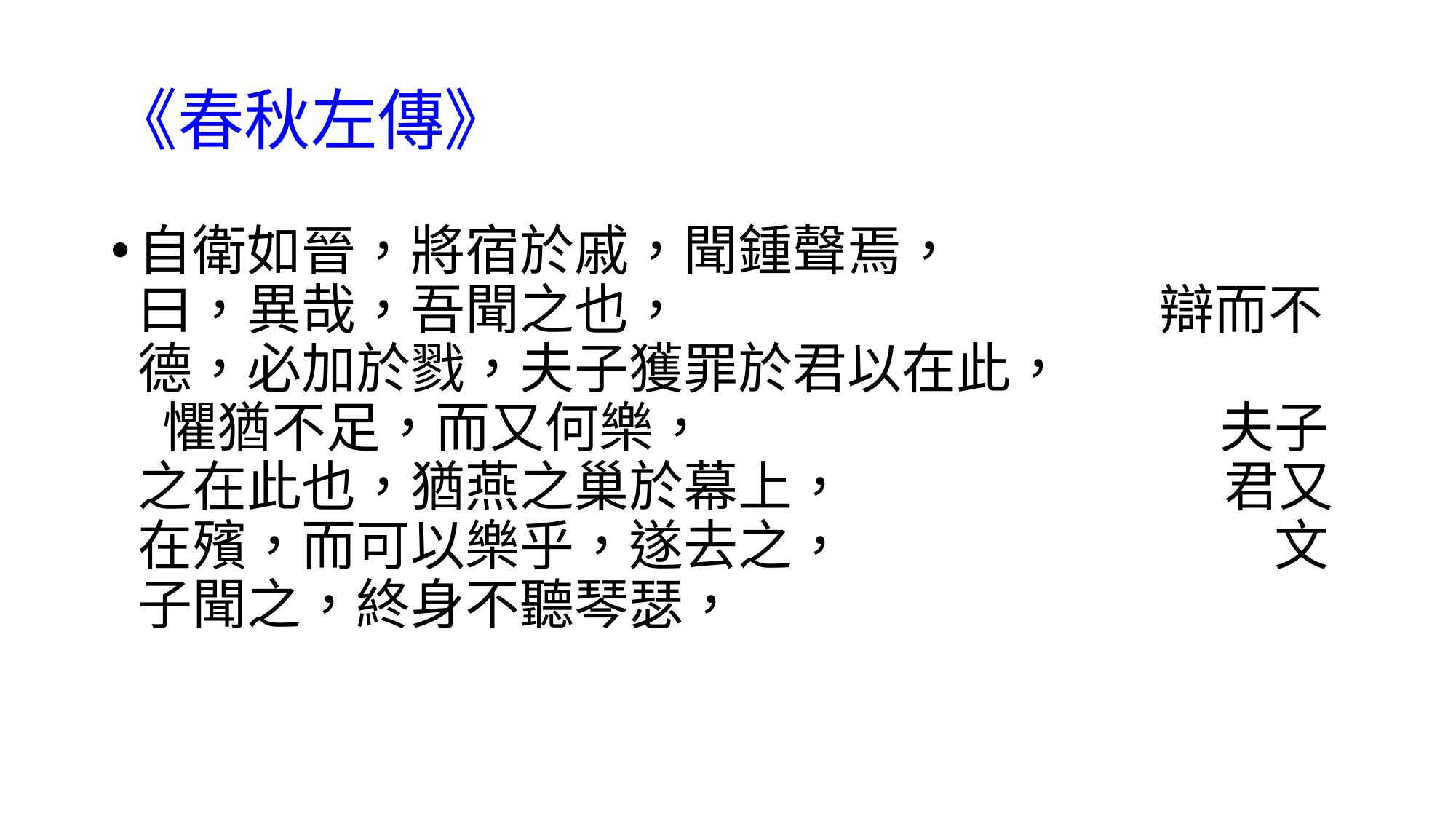

# 《春秋左傳》
自衛如晉，將宿於戚，聞鍾聲焉，                               曰，異哉，吾聞之也，                                       辯而不德，必加於戮，夫子獲罪於君以在此，                         懼猶不足，而又何樂，                                          夫子之在此也，猶燕之巢於幕上，                               君又在殯，而可以樂乎，遂去之，                                   文子聞之，終身不聽琴瑟，